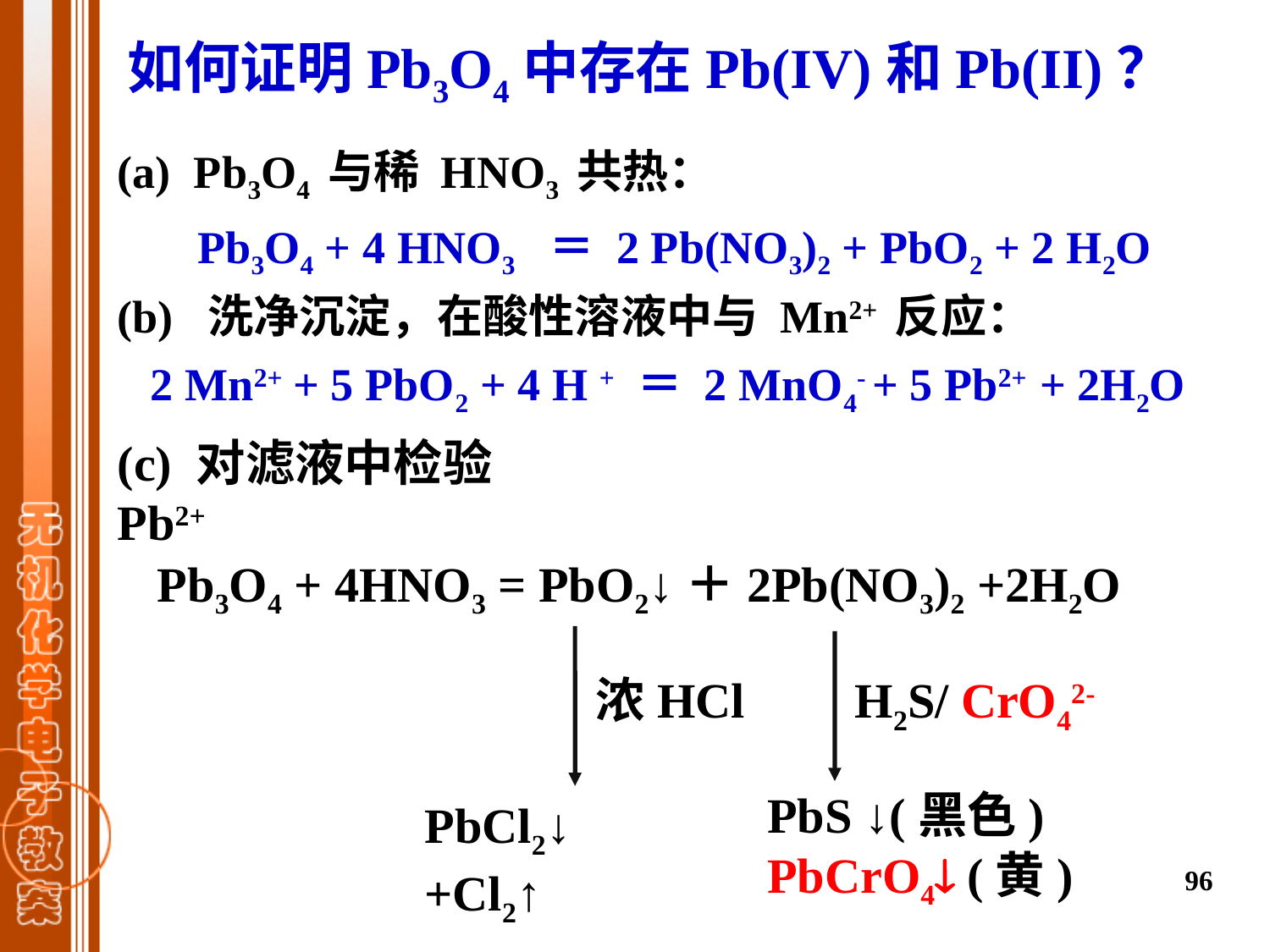

如何证明Pb3O4中存在Pb(IV)和Pb(II)？
(a)  Pb3O4 与稀 HNO3 共热：
       Pb3O4 + 4 HNO3  ＝ 2 Pb(NO3)2 + PbO2 + 2 H2O
(b)  洗净沉淀，在酸性溶液中与 Mn2+ 反应：
     2 Mn2+ + 5 PbO2 + 4 H + ＝ 2 MnO4- + 5 Pb2+  + 2H2O
(c) 对滤液中检验 Pb2+
Pb3O4 + 4HNO3 = PbO2↓＋2Pb(NO3)2 +2H2O

浓HCl
H2S/ CrO42-
PbS ↓(黑色)
PbCrO4↓ (黄)
PbCl2↓
+Cl2↑
96